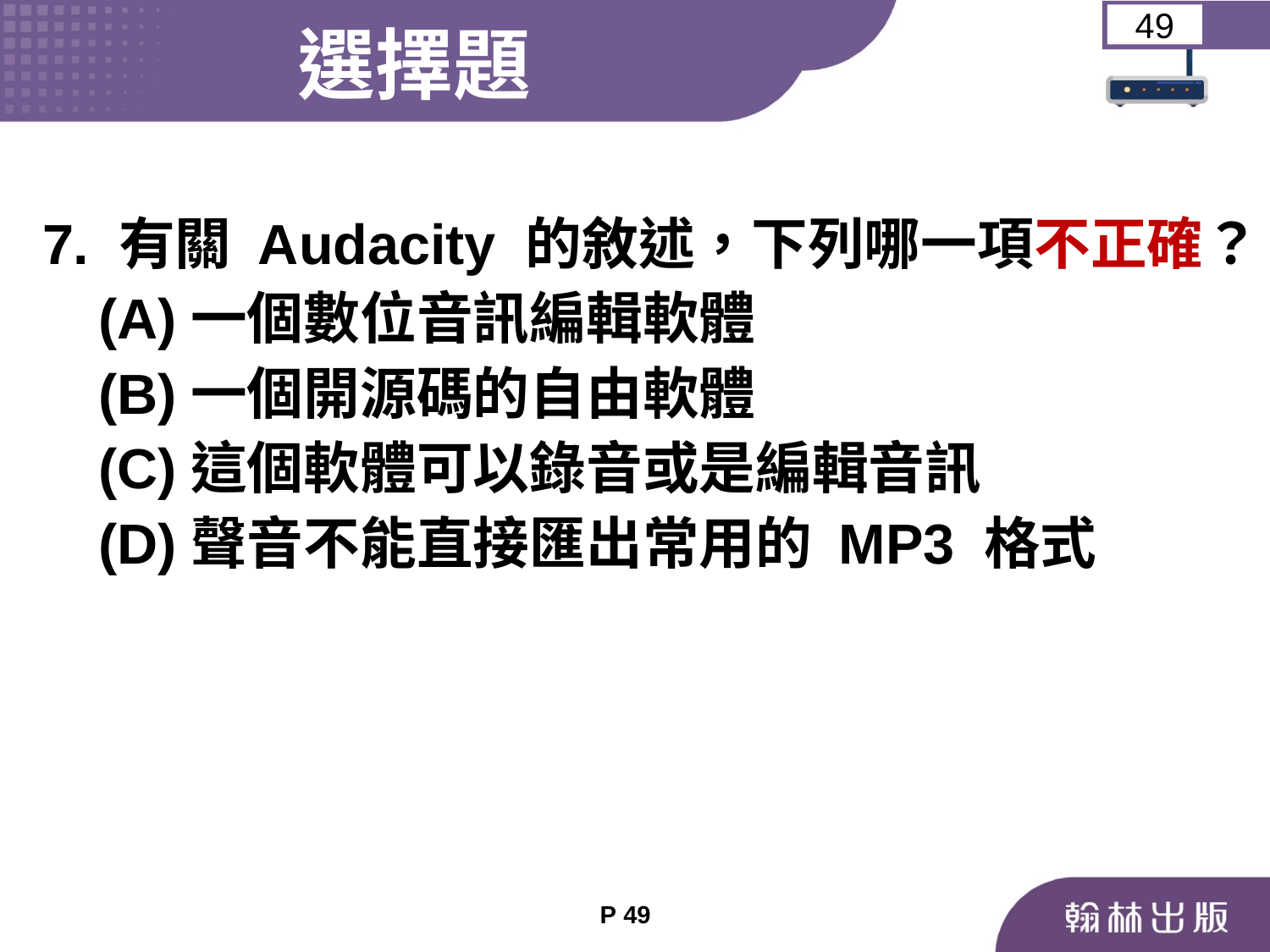

選擇題

49
 7. 有關 Audacity 的敘述，下列哪一項不正確？
	   (A)一個數位音訊編輯軟體
	   (B)一個開源碼的自由軟體
	   (C)這個軟體可以錄音或是編輯音訊
	   (D)聲音不能直接匯出常用的 MP3 格式

P 49